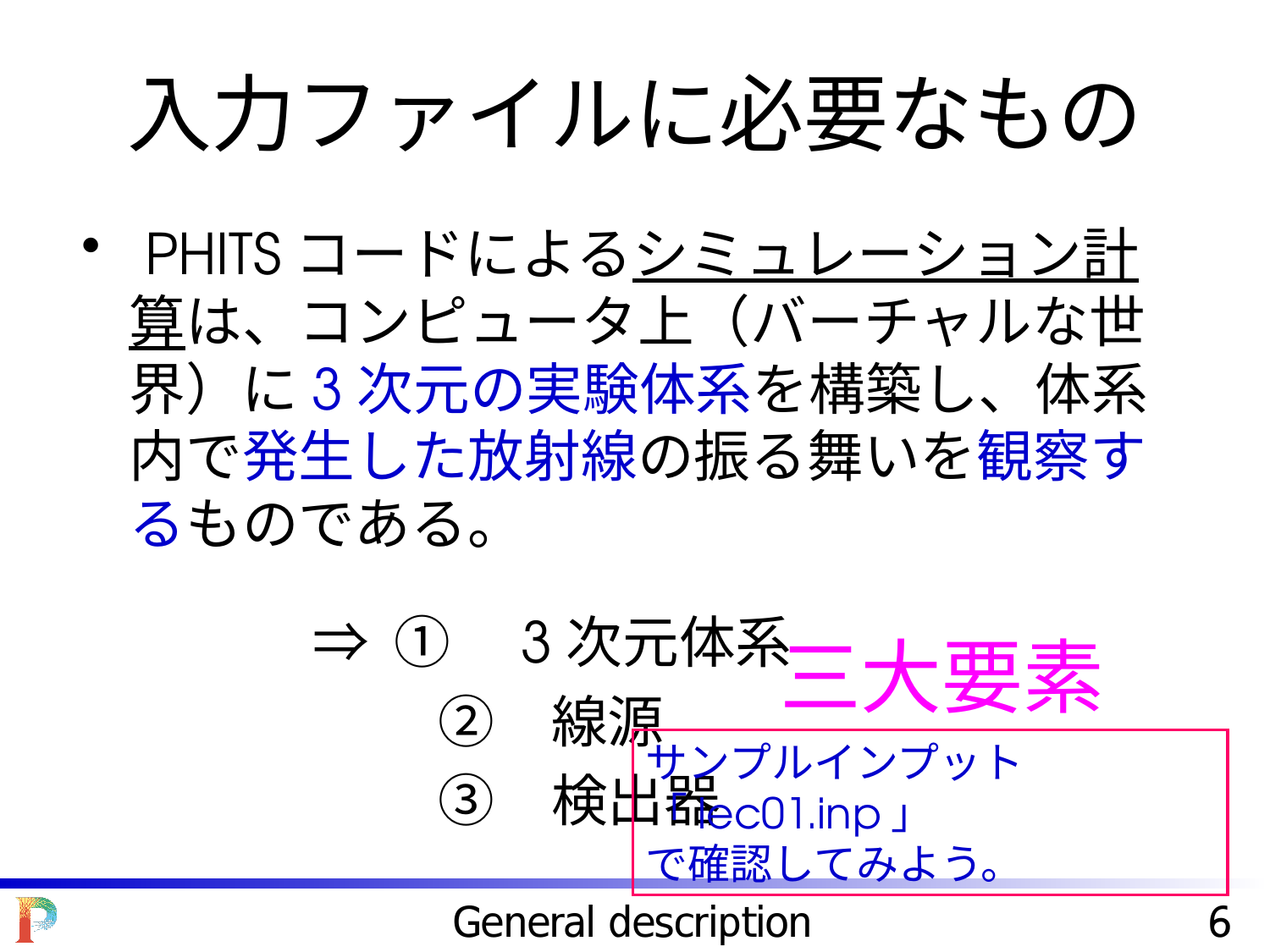

入力ファイルに必要なもの
 PHITSコードによるシミュレーション計算は、コンピュータ上（バーチャルな世界）に3次元の実験体系を構築し、体系内で発生した放射線の振る舞いを観察するものである。

		　⇒  ①　3次元体系
		　　　 ②　線源
		　　　 ③　検出器
三大要素
サンプルインプット「lec01.inp」
で確認してみよう。
General description